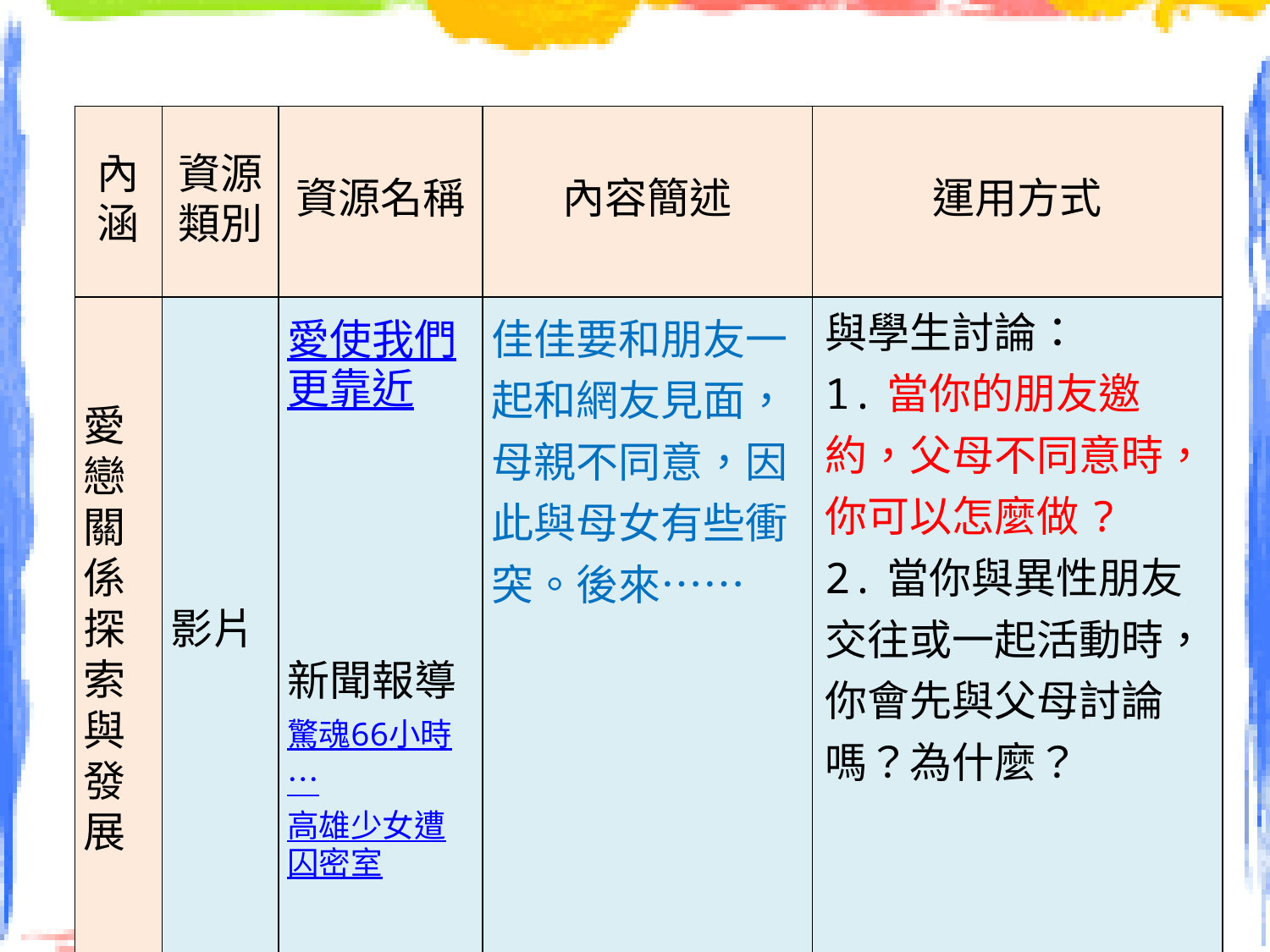

| 內涵 | 資源類別 | 資源名稱 | 內容簡述 | 運用方式 |
| --- | --- | --- | --- | --- |
| 愛戀關係探索與發展 | 影片 | 愛使我們更靠近 新聞報導 驚魂66小時…高雄少女遭囚密室 | 佳佳要和朋友一起和網友見面，母親不同意，因此與母女有些衝突。後來…… | 與學生討論： 1.當你的朋友邀約，父母不同意時，你可以怎麼做? 2.當你與異性朋友交往或一起活動時，你會先與父母討論嗎？為什麼？ |